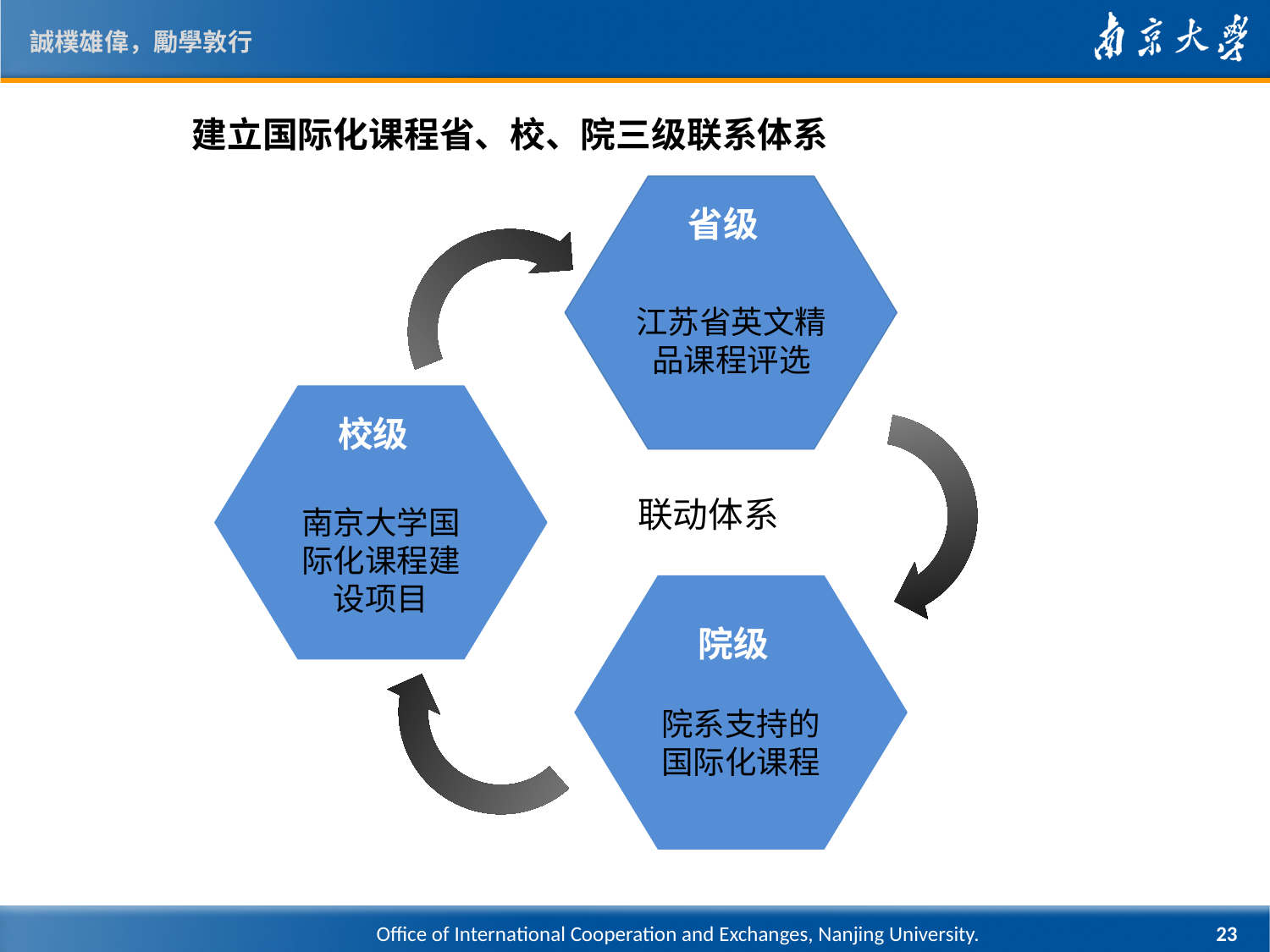

建立国际化课程省、校、院三级联系体系

省级

江苏省英文精品课程评选

校级

联动体系
南京大学国际化课程建设项目

院级
院系支持的国际化课程